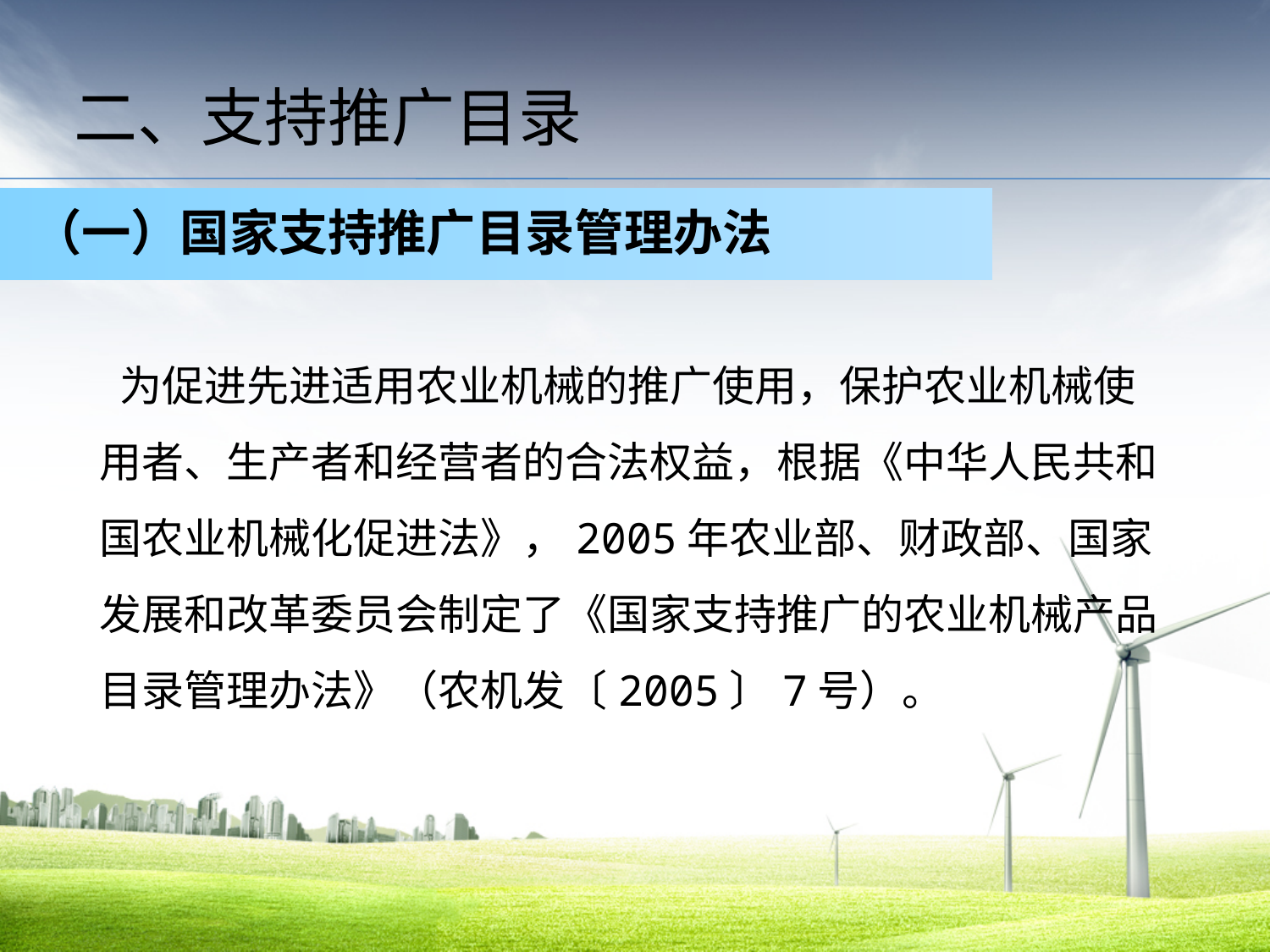

二、支持推广目录

（一）国家支持推广目录管理办法
      为促进先进适用农业机械的推广使用，保护农业机械使用者、生产者和经营者的合法权益，根据《中华人民共和国农业机械化促进法》，2005年农业部、财政部、国家发展和改革委员会制定了《国家支持推广的农业机械产品目录管理办法》（农机发〔2005〕7号）。